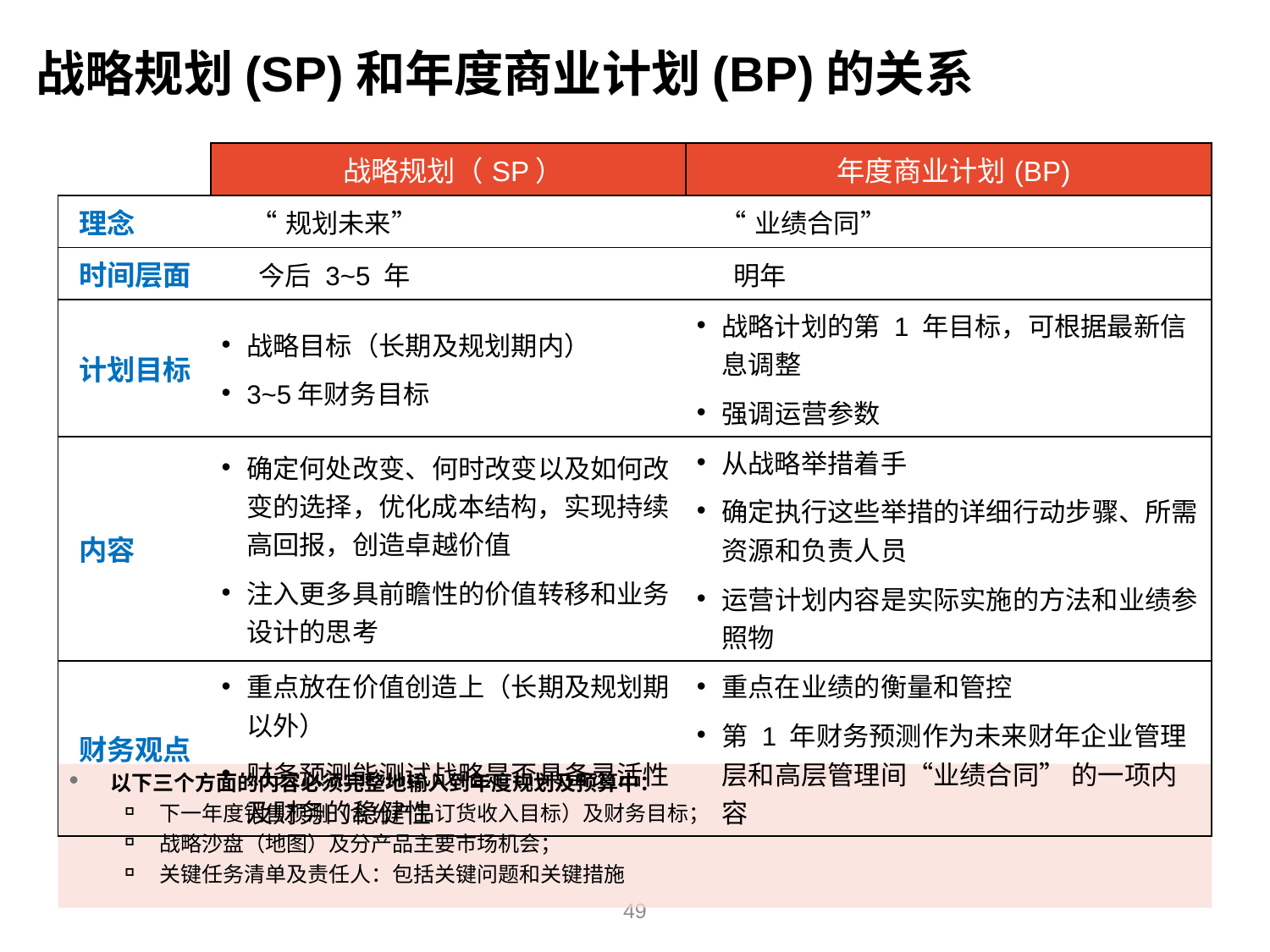

战略规划(SP)和年度商业计划(BP)的关系
|  | 战略规划（SP） | 年度商业计划(BP) |
| --- | --- | --- |
| 理念 | “规划未来” | “业绩合同” |
| 时间层面 | 今后 3~5 年 | 明年 |
| 计划目标 | 战略目标（长期及规划期内） 3~5年财务目标 | 战略计划的第 1 年目标，可根据最新信息调整 强调运营参数 |
| 内容 | 确定何处改变、何时改变以及如何改变的选择，优化成本结构，实现持续高回报，创造卓越价值 注入更多具前瞻性的价值转移和业务设计的思考 | 从战略举措着手 确定执行这些举措的详细行动步骤、所需资源和负责人员 运营计划内容是实际实施的方法和业绩参照物 |
| 财务观点 | 重点放在价值创造上（长期及规划期以外） 财务预测能测试战略是否具备灵活性及财务的稳健性 | 重点在业绩的衡量和管控 第 1 年财务预测作为未来财年企业管理层和高层管理间“业绩合同” 的一项内容 |
以下三个方面的内容必须完整地输入到年度规划及预算中：
下一年度销售预测（含分产品订货收入目标）及财务目标；
战略沙盘（地图）及分产品主要市场机会；
关键任务清单及责任人：包括关键问题和关键措施
49